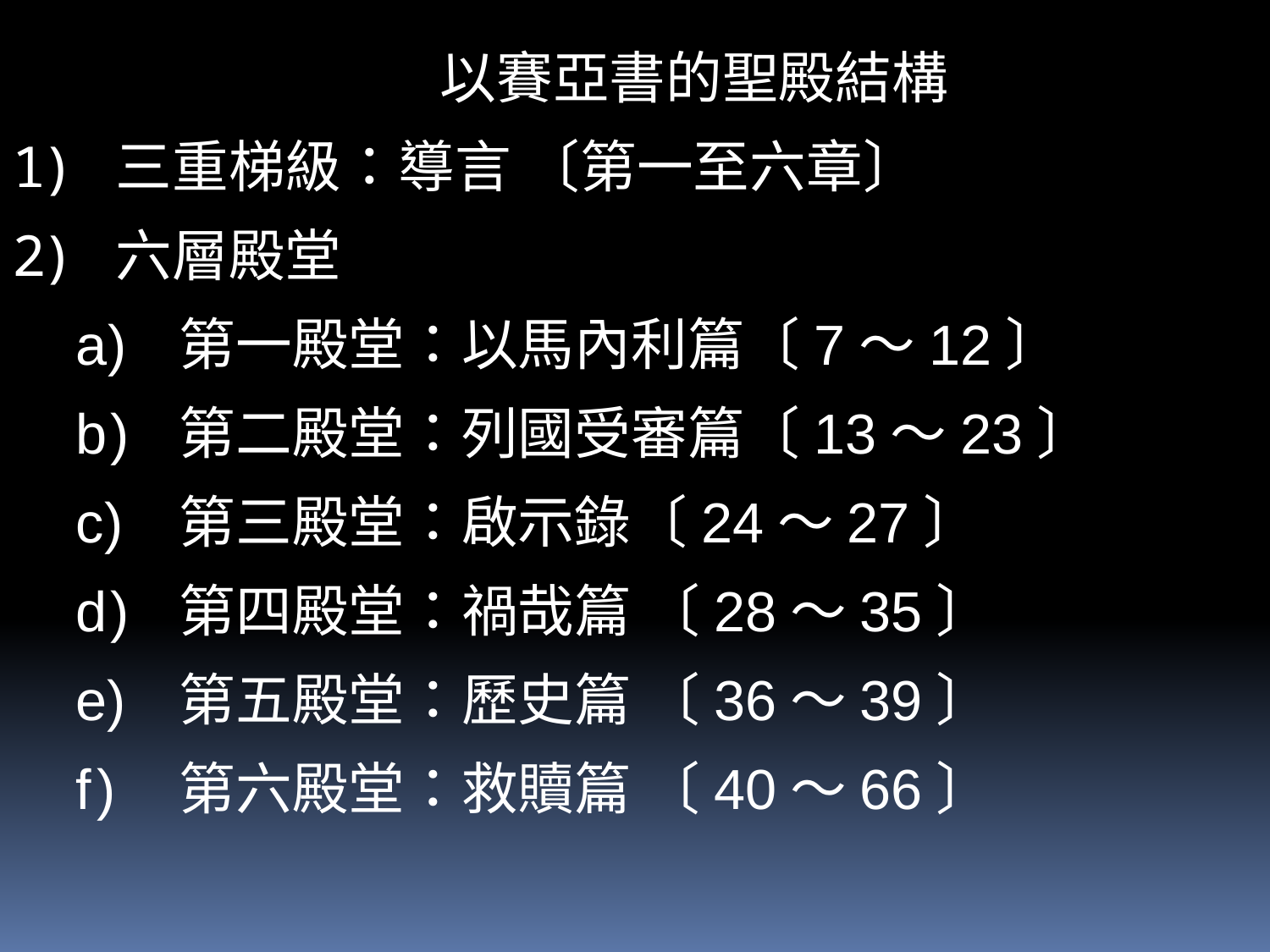

以賽亞書的聖殿結構
三重梯級：導言 〔第一至六章〕
六層殿堂
第一殿堂：以馬內利篇〔7～12〕
第二殿堂：列國受審篇〔13～23〕
第三殿堂：啟示錄〔24～27〕
第四殿堂：禍哉篇 〔28～35〕
第五殿堂：歷史篇 〔36～39〕
第六殿堂：救贖篇 〔40～66〕